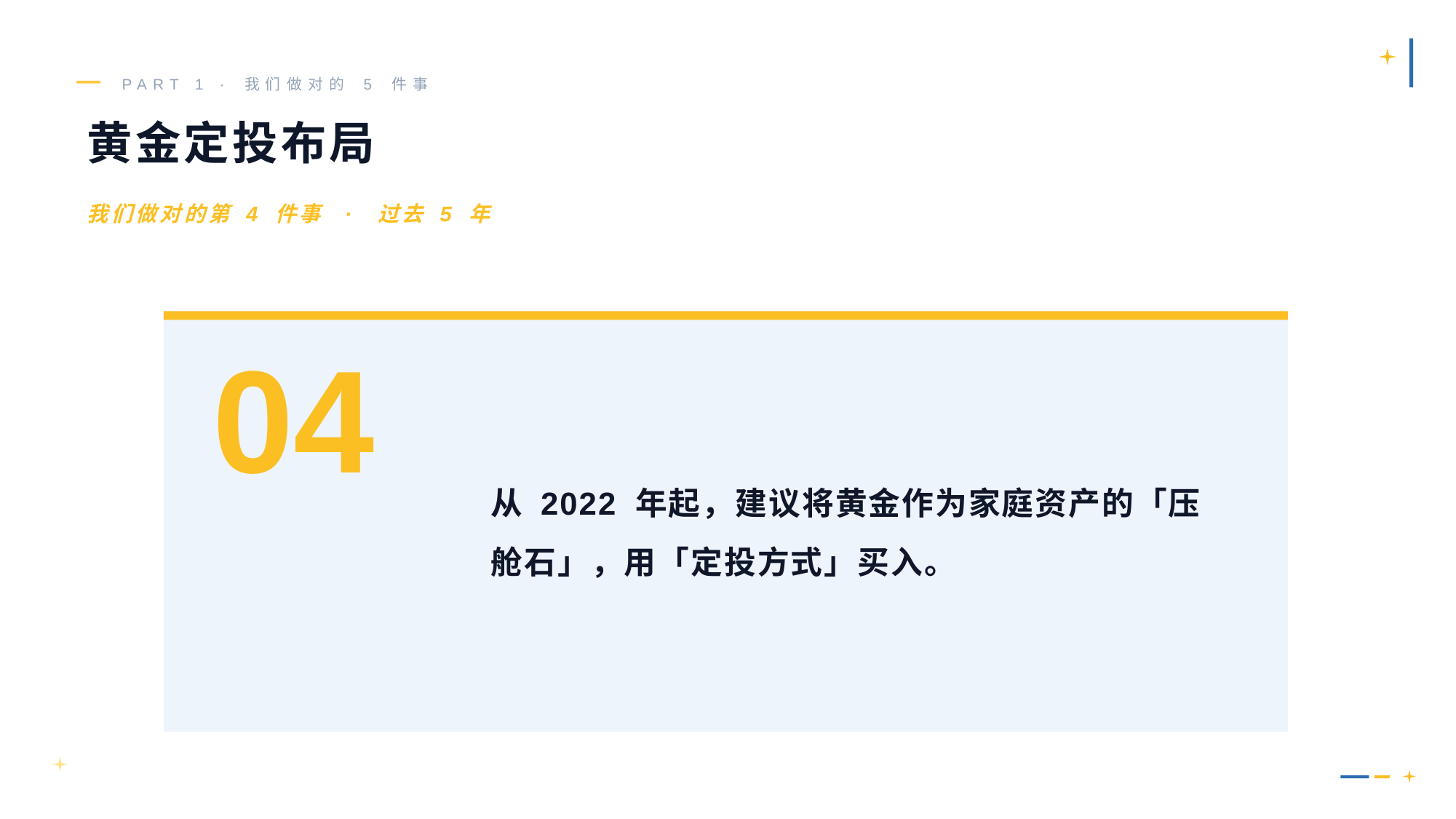

PART 1 · 我们做对的 5 件事

黄金定投布局
我们做对的第 4 件事  ·  过去 5 年

04
从 2022 年起，建议将黄金作为家庭资产的「压舱石」，用「定投方式」买入。